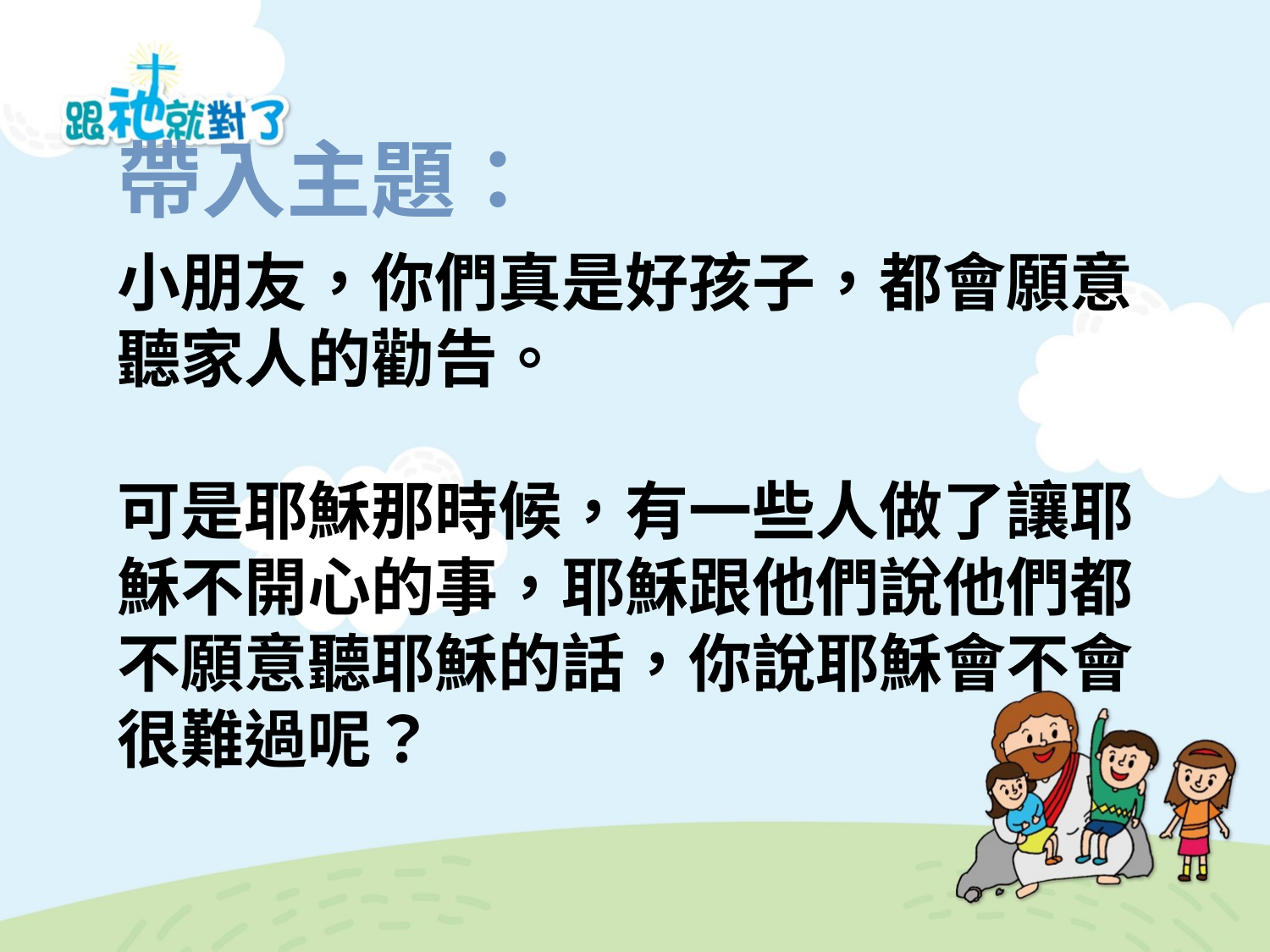

帶入主題：
小朋友，你們真是好孩子，都會願意聽家人的勸告。

可是耶穌那時候，有一些人做了讓耶穌不開心的事，耶穌跟他們說他們都不願意聽耶穌的話，你說耶穌會不會很難過呢？